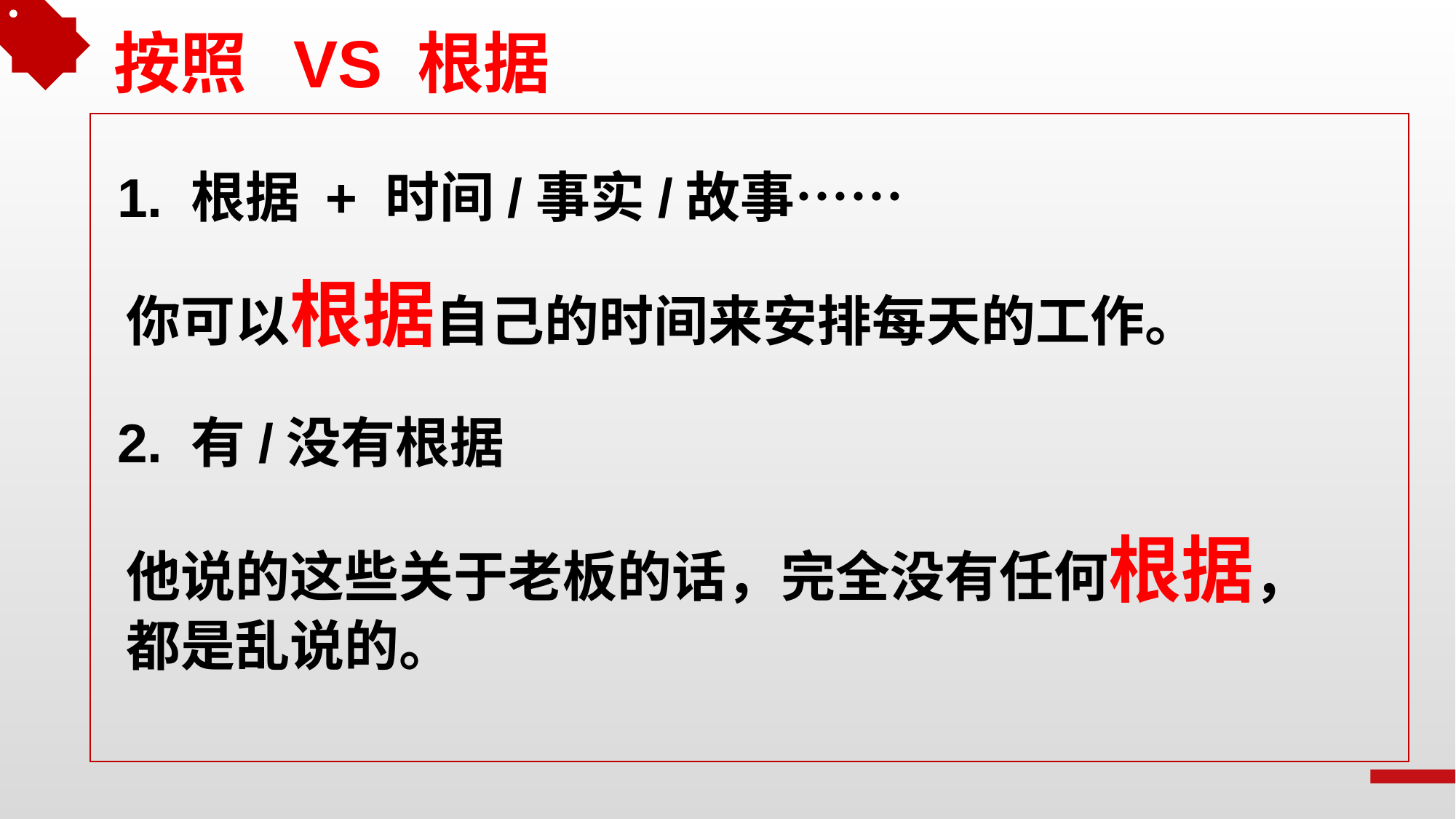

按照  VS 根据

1. 根据 + 时间/事实/故事……
你可以根据自己的时间来安排每天的工作。
2. 有/没有根据
他说的这些关于老板的话，完全没有任何根据，都是乱说的。